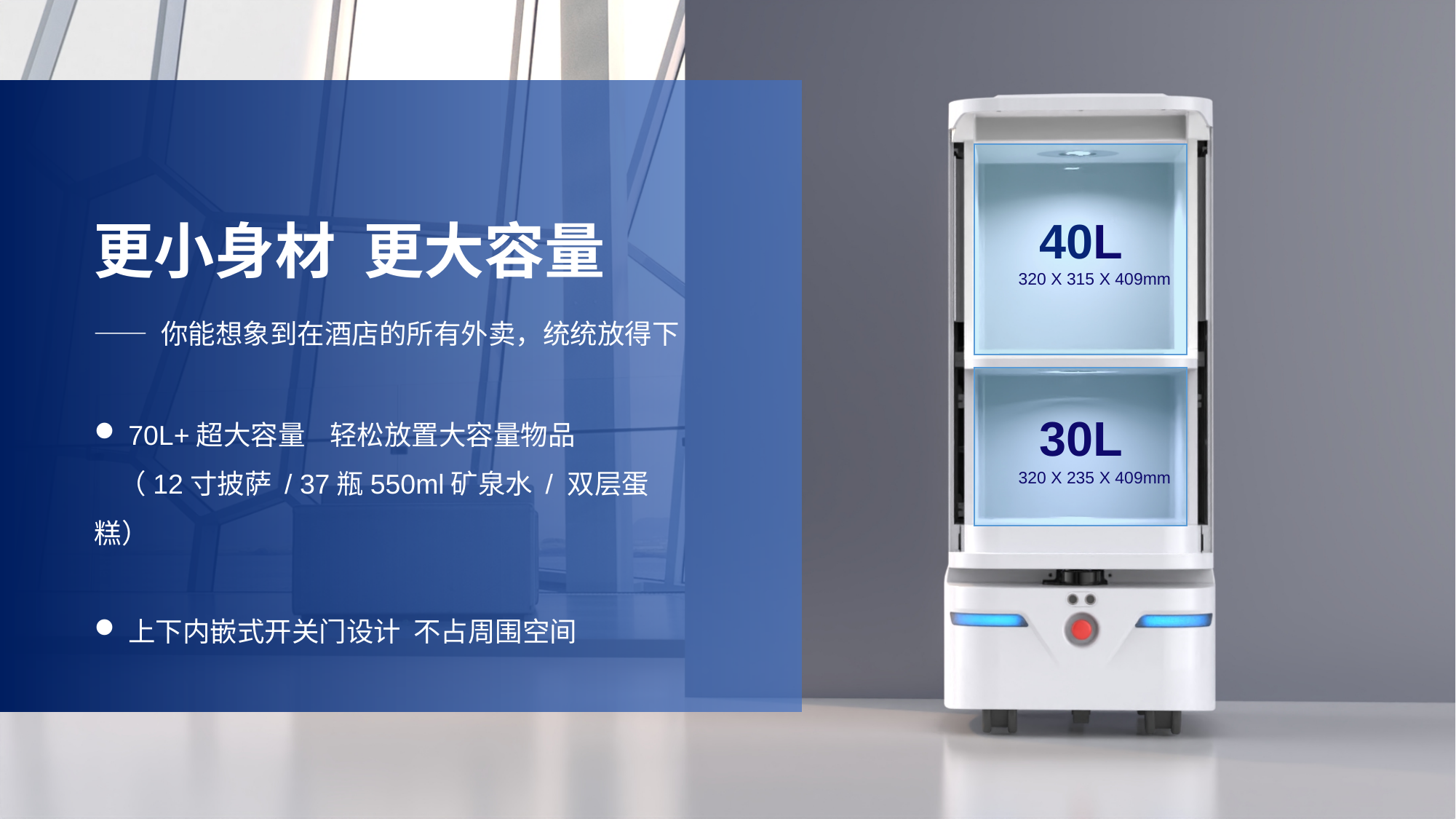

40L
更小身材  更大容量
320 X 315 X 409mm
—— 你能想象到在酒店的所有外卖，统统放得下

70L+超大容量    轻松放置大容量物品
   （12寸披萨 / 37瓶550ml矿泉水 / 双层蛋糕）

上下内嵌式开关门设计  不占周围空间

30L
320 X 235 X 409mm